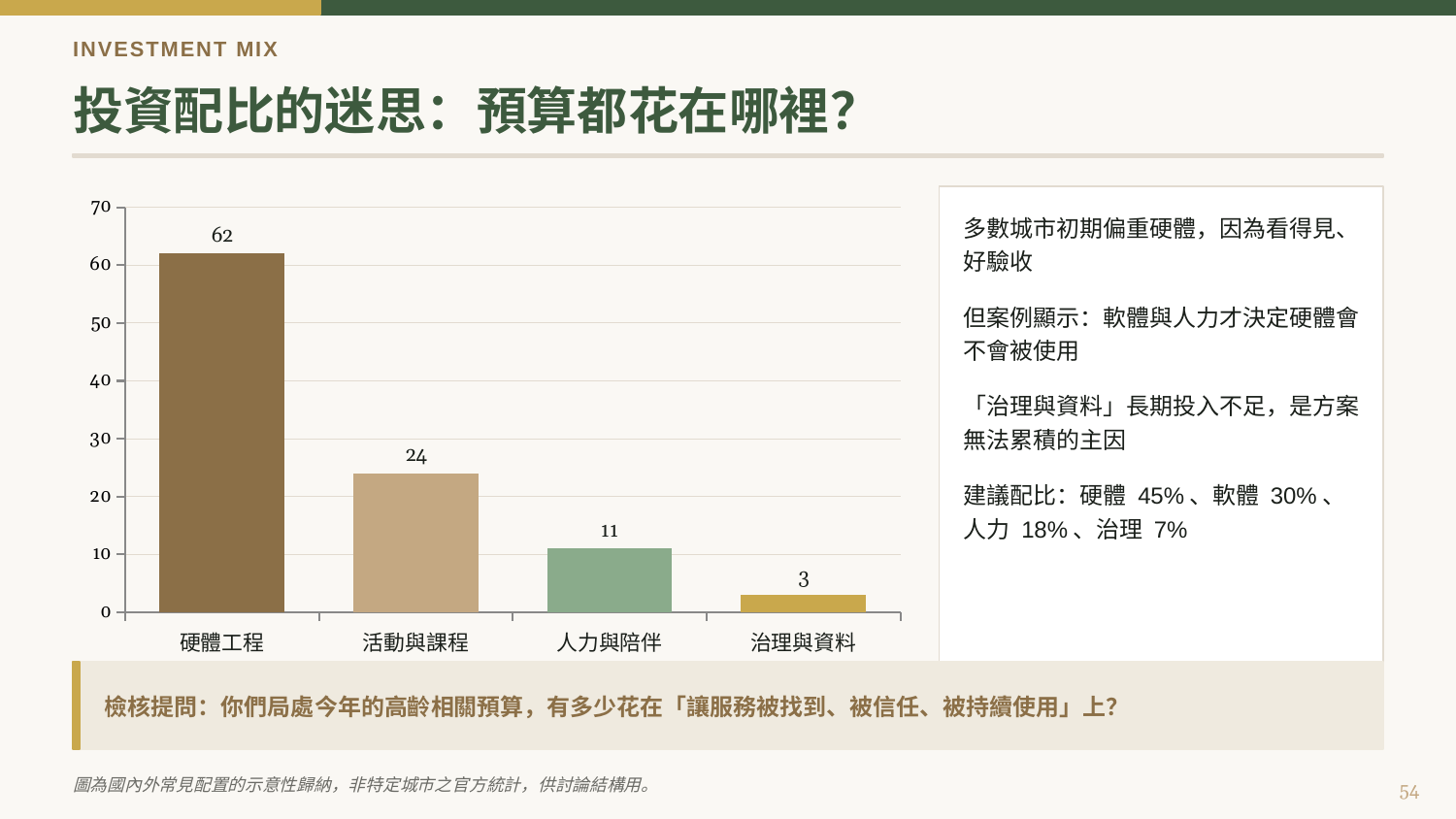

INVESTMENT MIX
投資配比的迷思：預算都花在哪裡？

### Chart

| Category | 常見預算配置(%) |
|---|---|
| 硬體工程 | 62.0 |
| 活動與課程 | 24.0 |
| 人力與陪伴 | 11.0 |
| 治理與資料 | 3.0 |
多數城市初期偏重硬體，因為看得見、好驗收
但案例顯示：軟體與人力才決定硬體會不會被使用
「治理與資料」長期投入不足，是方案無法累積的主因
建議配比：硬體 45%、軟體 30%、人力 18%、治理 7%

檢核提問：你們局處今年的高齡相關預算，有多少花在「讓服務被找到、被信任、被持續使用」上？
圖為國內外常見配置的示意性歸納，非特定城市之官方統計，供討論結構用。
54